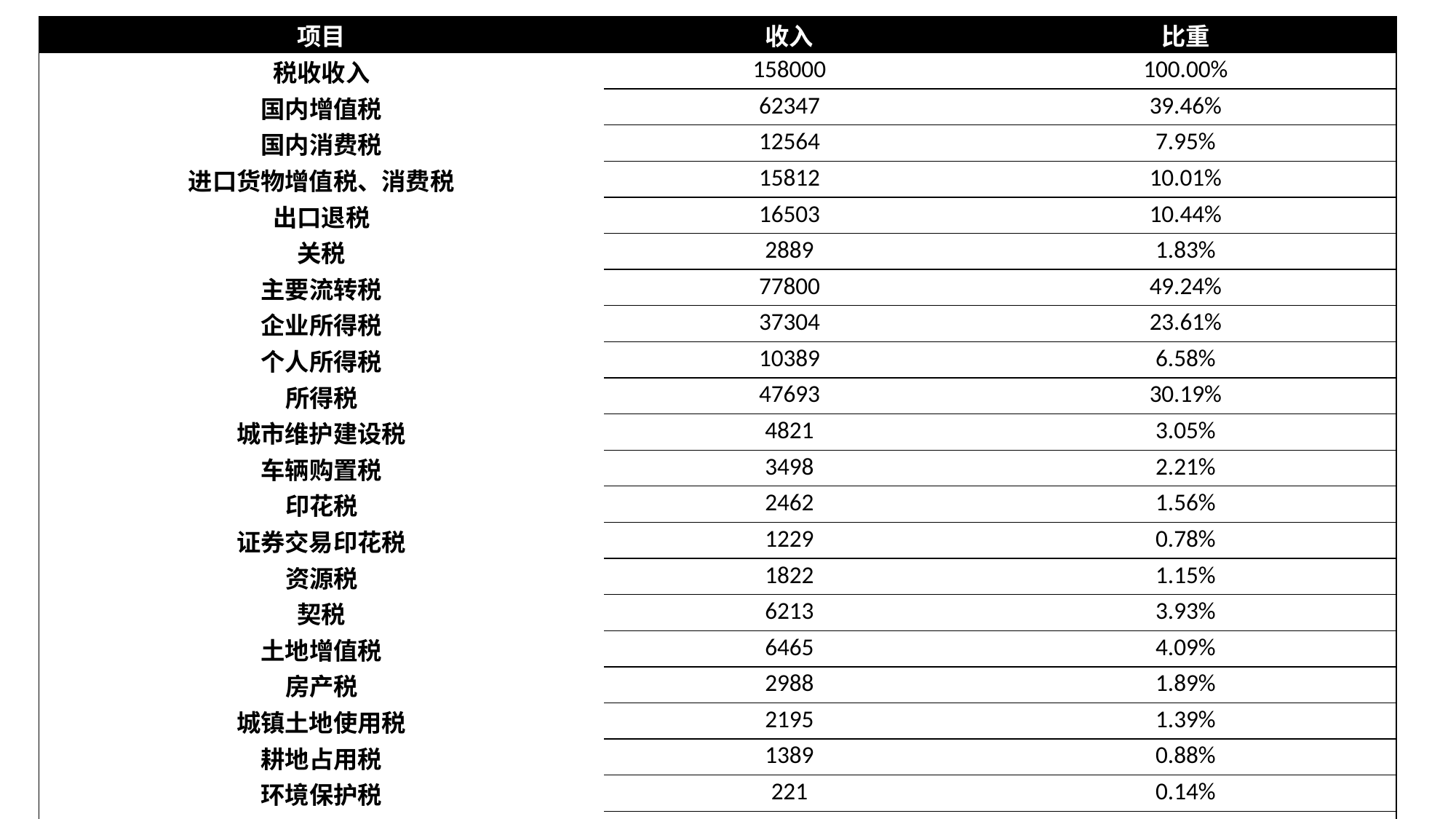

| 项目 | 收入 | 比重 |
| --- | --- | --- |
| 税收收入 | 158000 | 100.00% |
| 国内增值税 | 62347 | 39.46% |
| 国内消费税 | 12564 | 7.95% |
| 进口货物增值税、消费税 | 15812 | 10.01% |
| 出口退税 | 16503 | 10.44% |
| 关税 | 2889 | 1.83% |
| 主要流转税 | 77800 | 49.24% |
| 企业所得税 | 37304 | 23.61% |
| 个人所得税 | 10389 | 6.58% |
| 所得税 | 47693 | 30.19% |
| 城市维护建设税 | 4821 | 3.05% |
| 车辆购置税 | 3498 | 2.21% |
| 印花税 | 2462 | 1.56% |
| 证券交易印花税 | 1229 | 0.78% |
| 资源税 | 1822 | 1.15% |
| 契税 | 6213 | 3.93% |
| 土地增值税 | 6465 | 4.09% |
| 房产税 | 2988 | 1.89% |
| 城镇土地使用税 | 2195 | 1.39% |
| 耕地占用税 | 1389 | 0.88% |
| 环境保护税 | 221 | 0.14% |
| 车船税 | 881 | 0.56% |
| 船舶吨税、烟叶税等其他税收收入 | 241 | 0.15% |

33